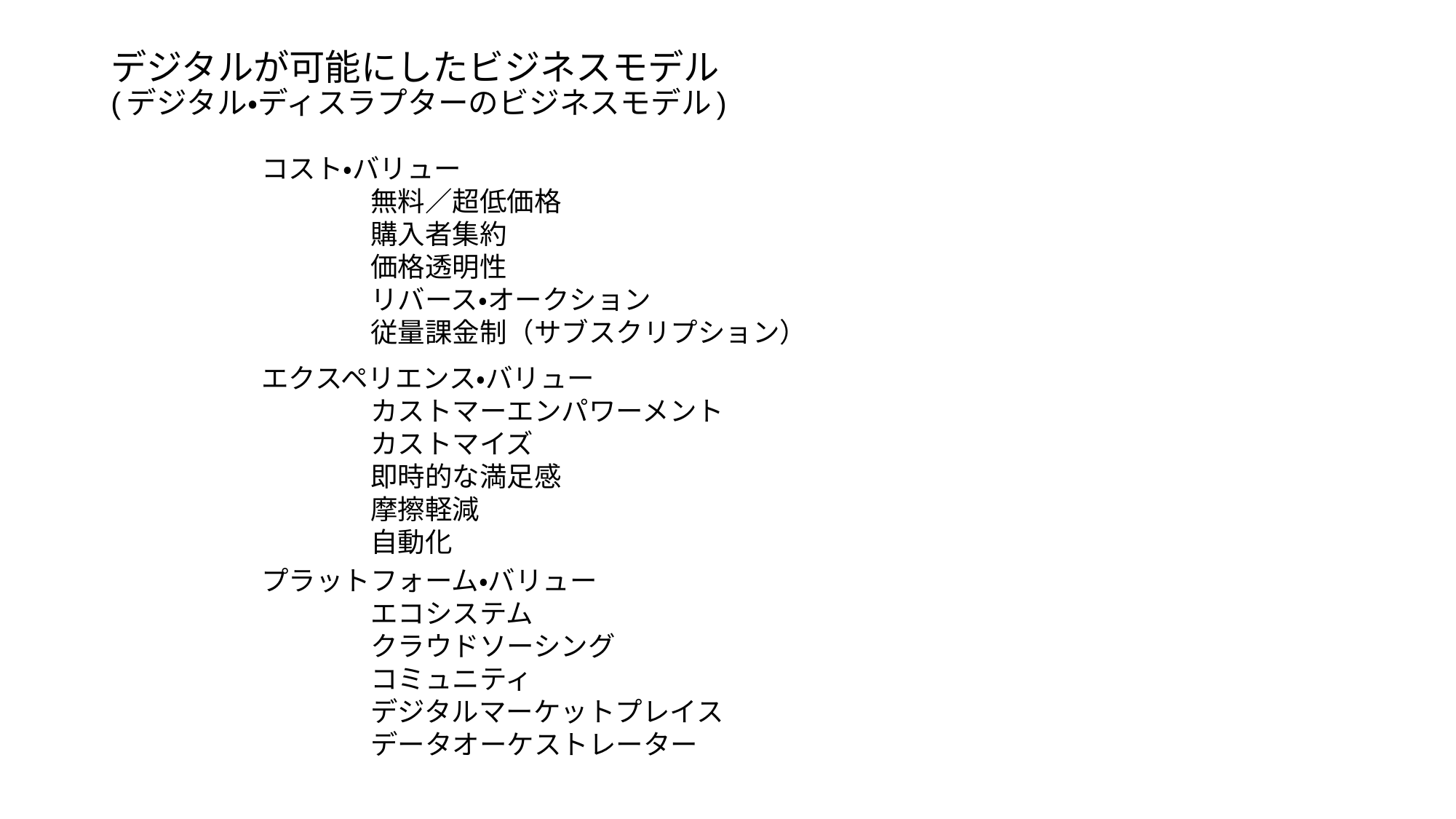

# デジタルが可能にしたビジネスモデル (デジタル・ディスラプターのビジネスモデル)
コスト・バリュー
	無料／超低価格
	購入者集約
	価格透明性
	リバース・オークション
	従量課金制（サブスクリプション）
エクスペリエンス・バリュー
	カストマーエンパワーメント
	カストマイズ
	即時的な満足感
	摩擦軽減
	自動化
プラットフォーム・バリュー
	エコシステム
	クラウドソーシング
	コミュニティ
	デジタルマーケットプレイス
	データオーケストレーター